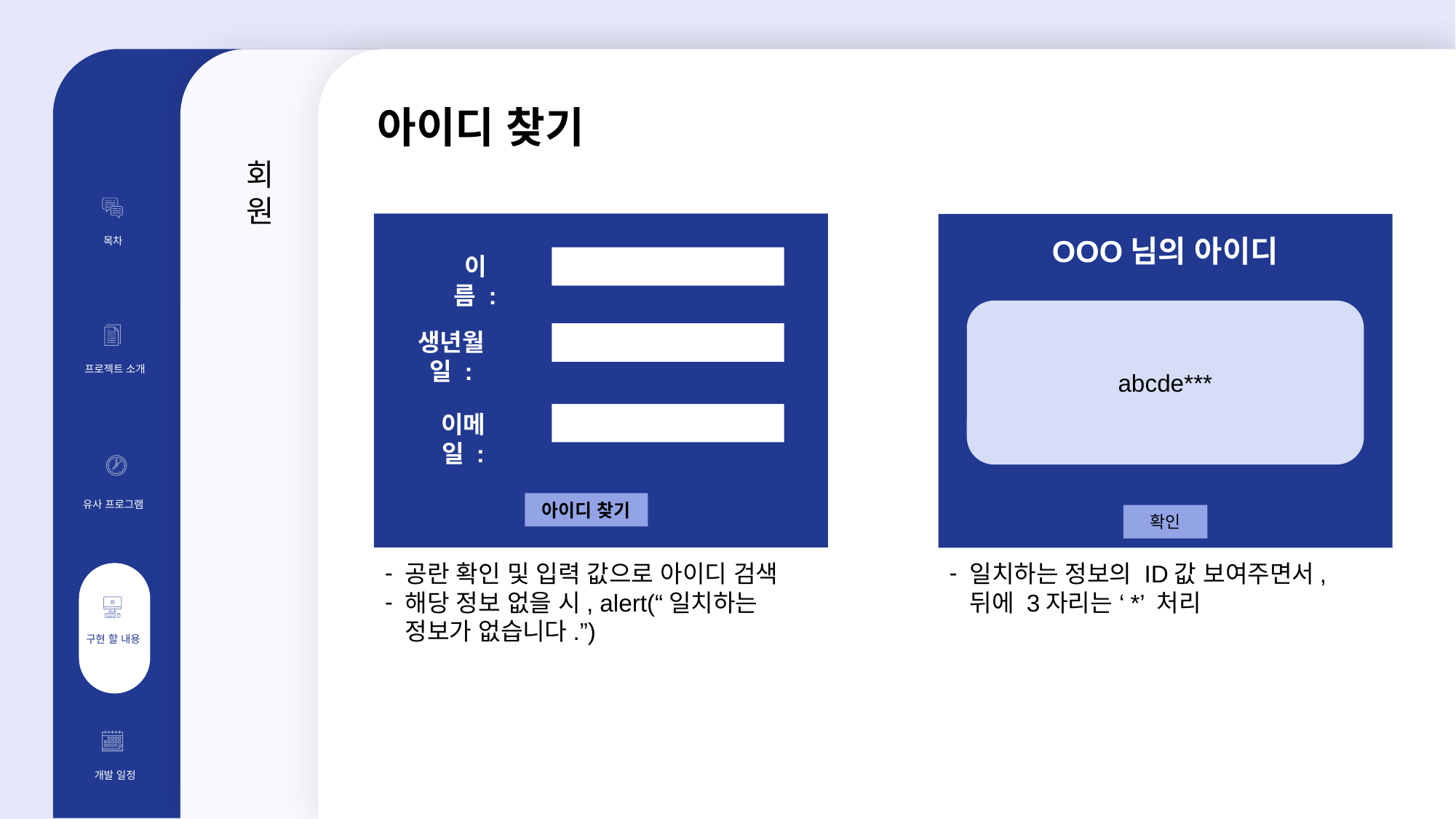

### Chart

| Category |
|---|
아이디 찾기
회원

목차
OOO님의 아이디
이름 :

abcde***
생년월일 :

ID

OOO님
환영합니다!
프로젝트 소개
프로젝트
소개

### Chart

| Category |
|---|
이메일 :

PW

아이디찾기
비밀번호 찾기
유사 프로그램
아이디 찾기
확인
공란 확인 및 입력 값으로 아이디 검색
해당 정보 없을 시, alert(“일치하는 정보가 없습니다.”)
일치하는 정보의 ID값 보여주면서, 뒤에 3자리는 ‘*’ 처리

구현 할 내용

개발 일정